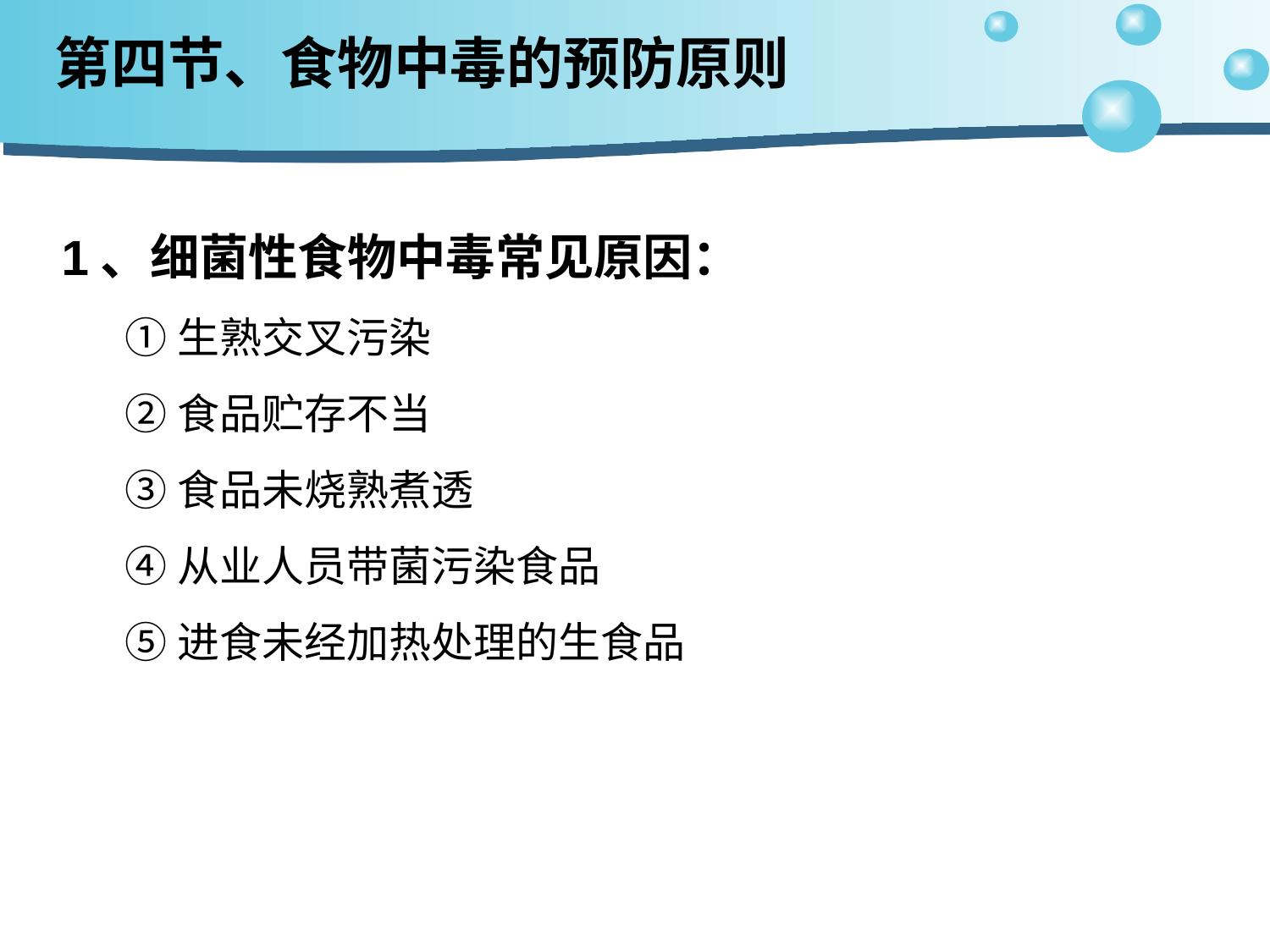

# 第四节、食物中毒的预防原则
1、细菌性食物中毒常见原因：
①生熟交叉污染
②食品贮存不当
③食品未烧熟煮透
④从业人员带菌污染食品
⑤进食未经加热处理的生食品